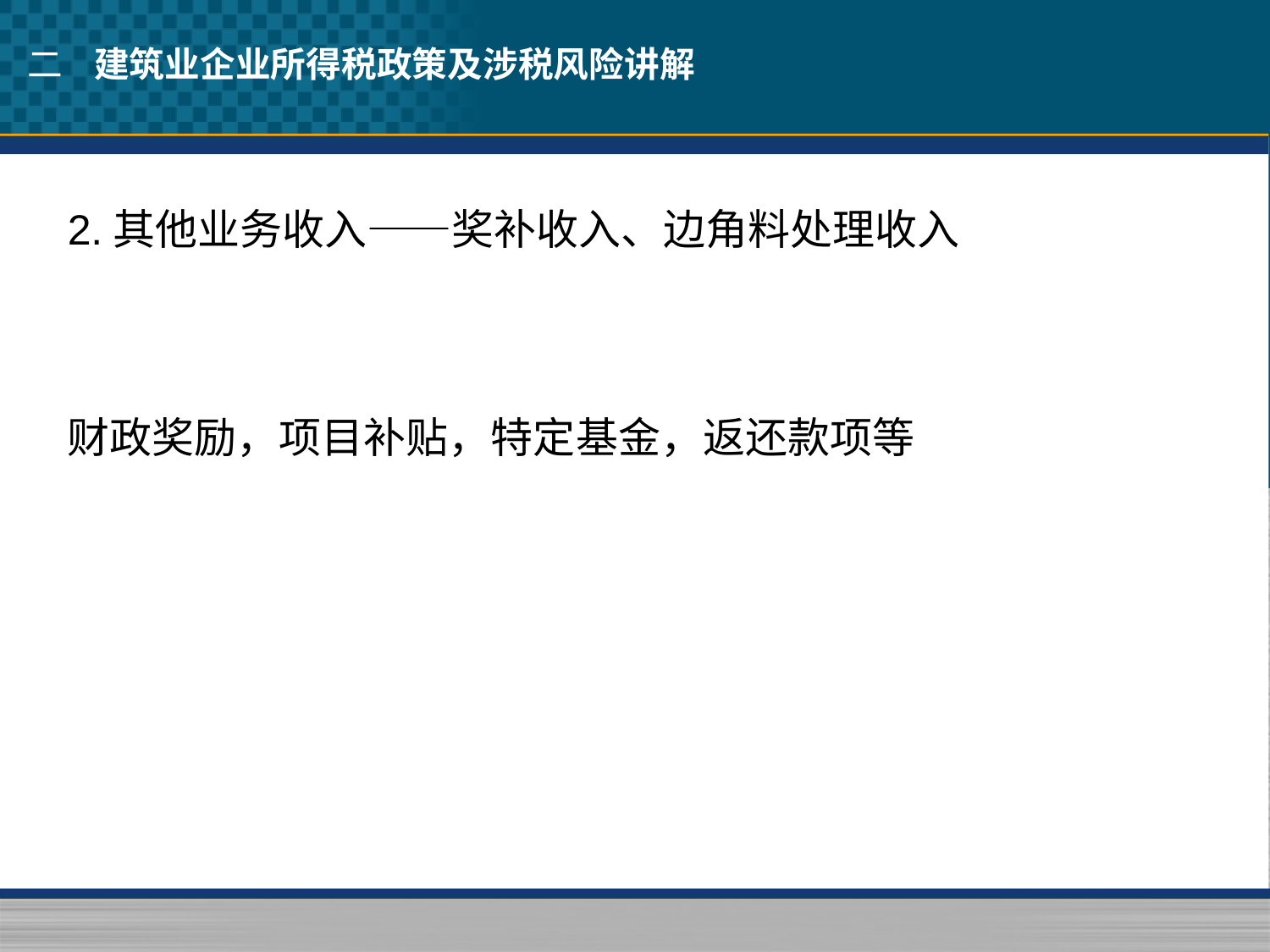

二    建筑业企业所得税政策及涉税风险讲解
2.其他业务收入——奖补收入、边角料处理收入

财政奖励，项目补贴，特定基金，返还款项等